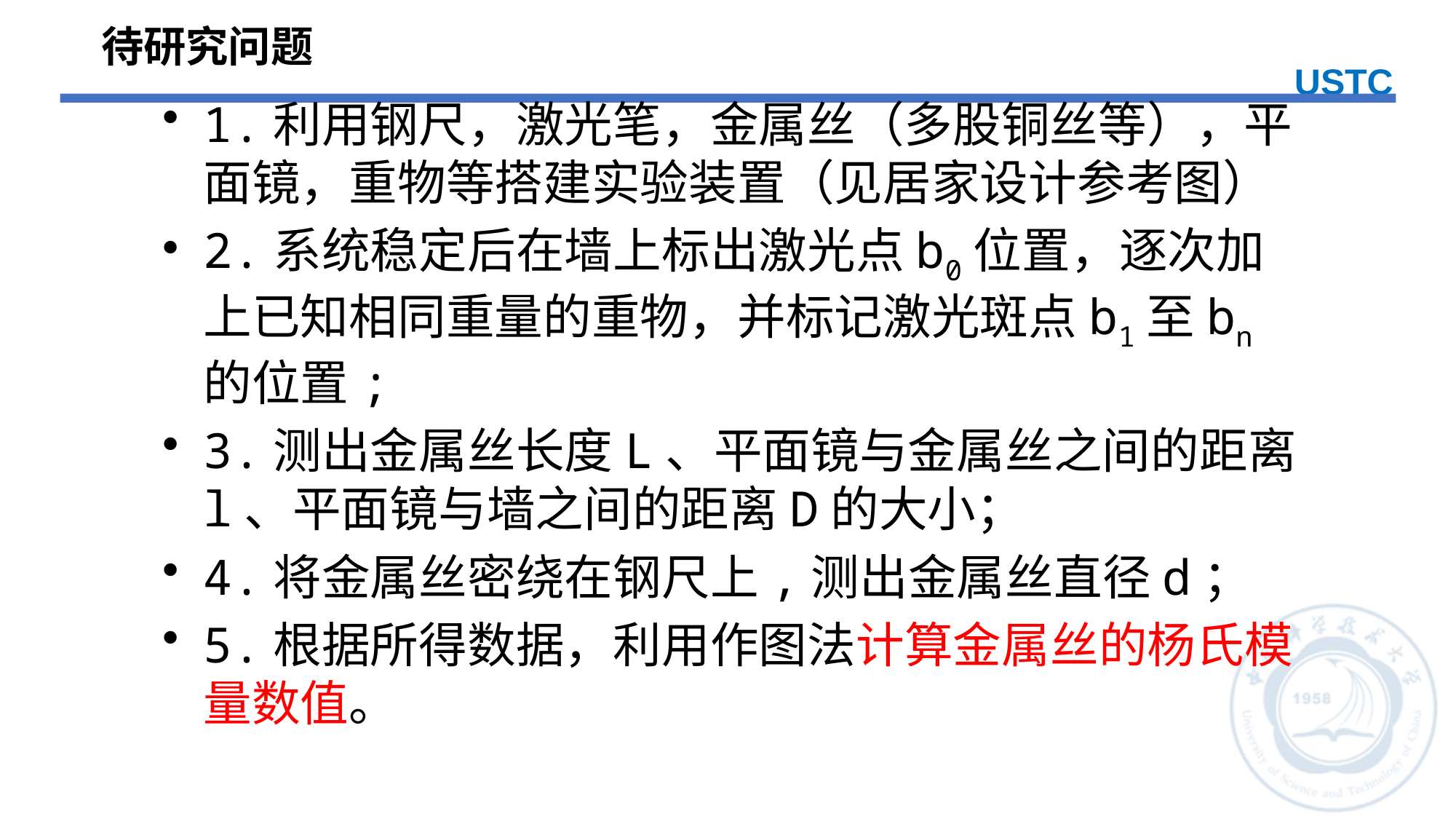

待研究问题
USTC

1.利用钢尺，激光笔，金属丝（多股铜丝等），平面镜，重物等搭建实验装置（见居家设计参考图）
2.系统稳定后在墙上标出激光点b0位置，逐次加上已知相同重量的重物，并标记激光斑点b1至bn的位置;
3.测出金属丝长度L、平面镜与金属丝之间的距离l、平面镜与墙之间的距离D的大小；
4.将金属丝密绕在钢尺上,测出金属丝直径d；
5.根据所得数据，利用作图法计算金属丝的杨氏模量数值。